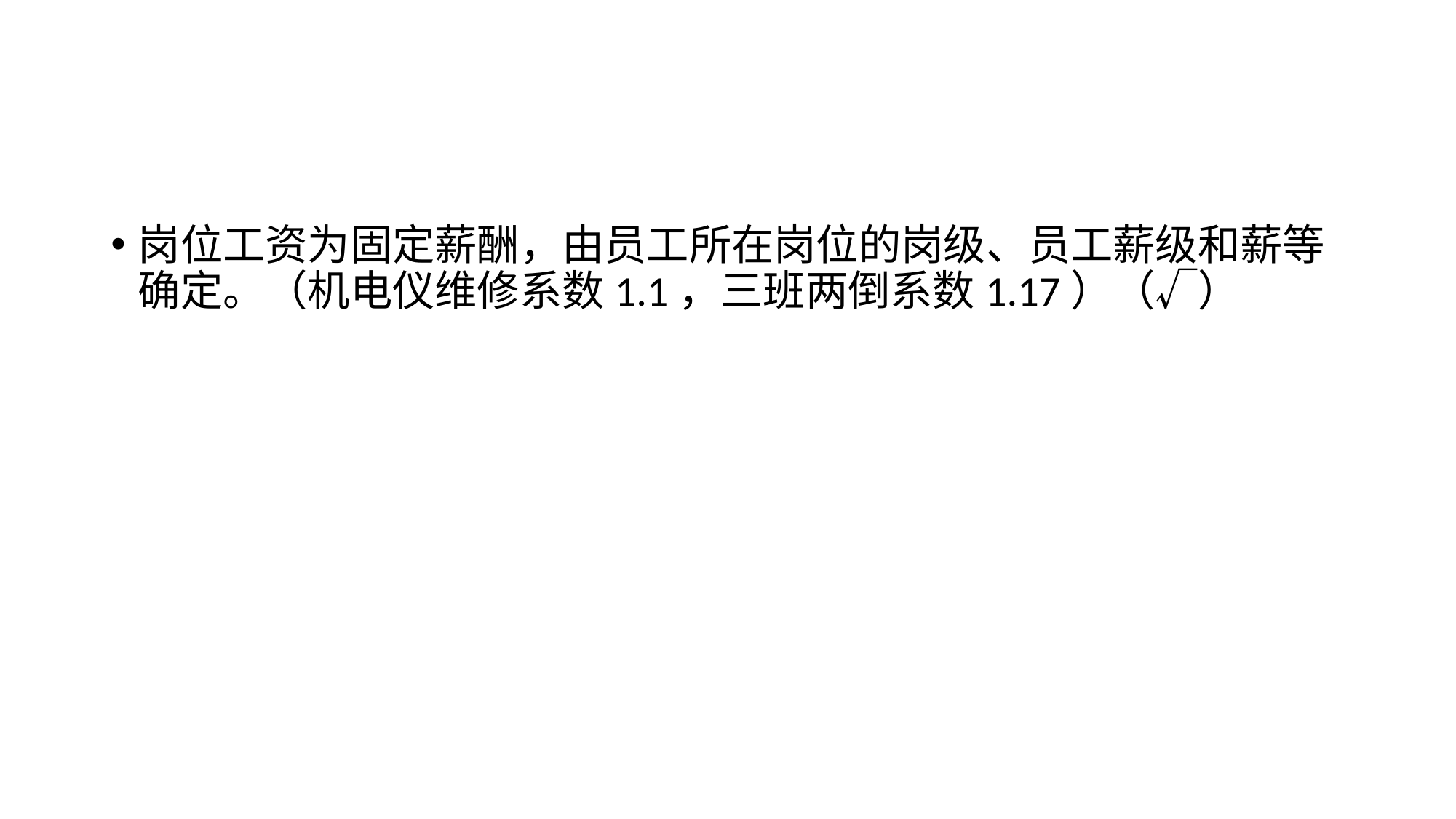

#
岗位工资为固定薪酬，由员工所在岗位的岗级、员工薪级和薪等确定。（机电仪维修系数1.1，三班两倒系数1.17）（√）